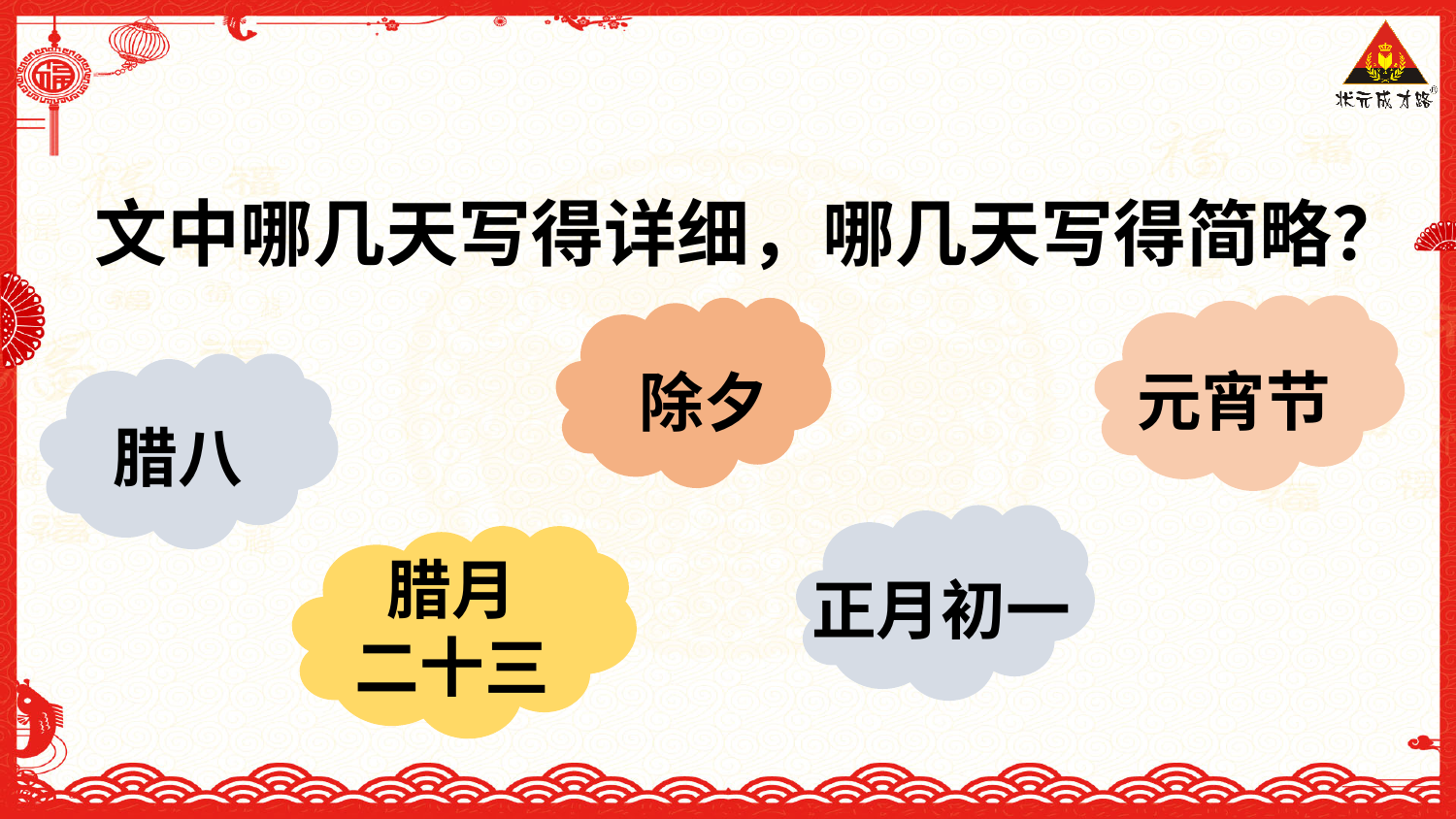

文中哪几天写得详细，哪几天写得简略？

元宵节

除夕

腊八

正月初一
腊月
二十三